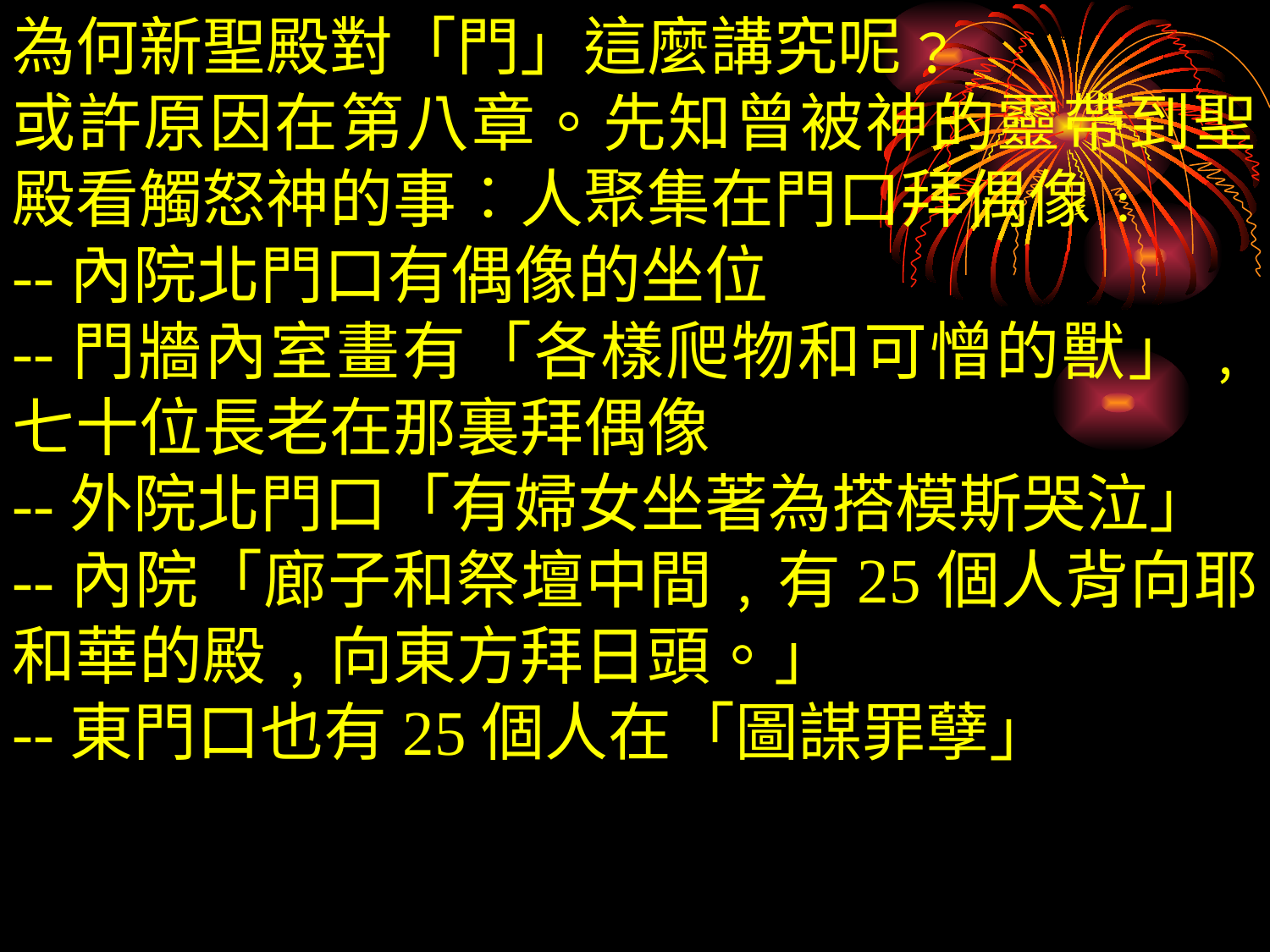

為何新聖殿對「門」這麼講究呢﹖
或許原因在第八章。先知曾被神的靈帶到聖殿看觸怒神的事︰人聚集在門口拜偶像﹕
--內院北門口有偶像的坐位
--門牆內室畫有「各樣爬物和可憎的獸」﹐七十位長老在那裏拜偶像
--外院北門口「有婦女坐著為搭模斯哭泣」
--內院「廊子和祭壇中間﹐有25個人背向耶和華的殿﹐向東方拜日頭。」
--東門口也有25個人在「圖謀罪孽」